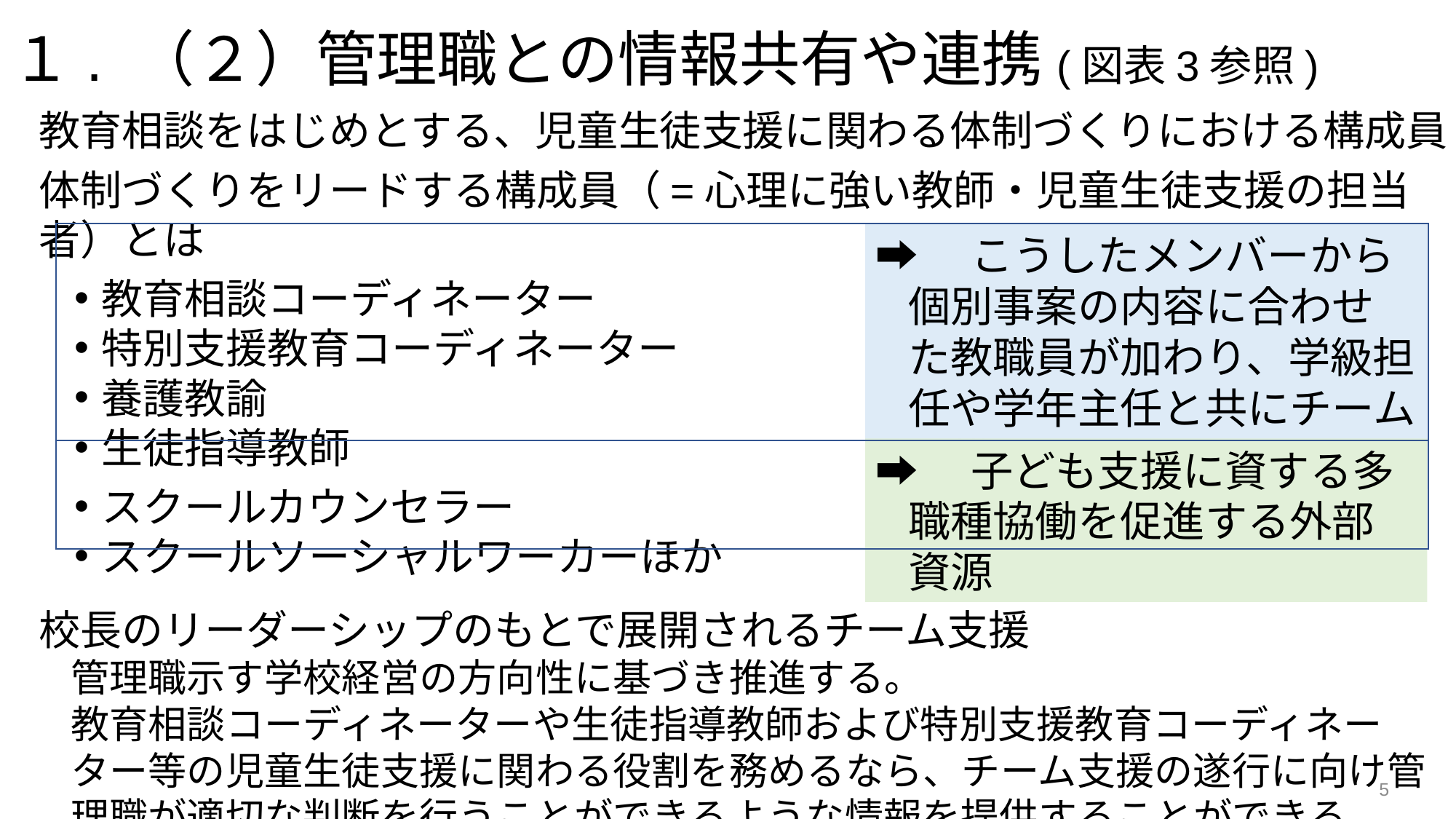

# １. （２）管理職との情報共有や連携(図表3参照)
教育相談をはじめとする、児童生徒支援に関わる体制づくりにおける構成員
体制づくりをリードする構成員（=心理に強い教師・児童生徒支援の担当者）とは
教育相談コーディネーター
特別支援教育コーディネーター
養護教諭
生徒指導教師
スクールカウンセラー
スクールソーシャルワーカーほか

校長のリーダーシップのもとで展開されるチーム支援
管理職示す学校経営の方向性に基づき推進する。
教育相談コーディネーターや生徒指導教師および特別支援教育コーディネーター等の児童生徒支援に関わる役割を務めるなら、チーム支援の遂行に向け管理職が適切な判断を行うことができるような情報を提供することができる。

➡　こうしたメンバーから個別事案の内容に合わせた教職員が加わり、学級担任や学年主任と共にチームを構成
➡　子ども支援に資する多職種協働を促進する外部資源

5